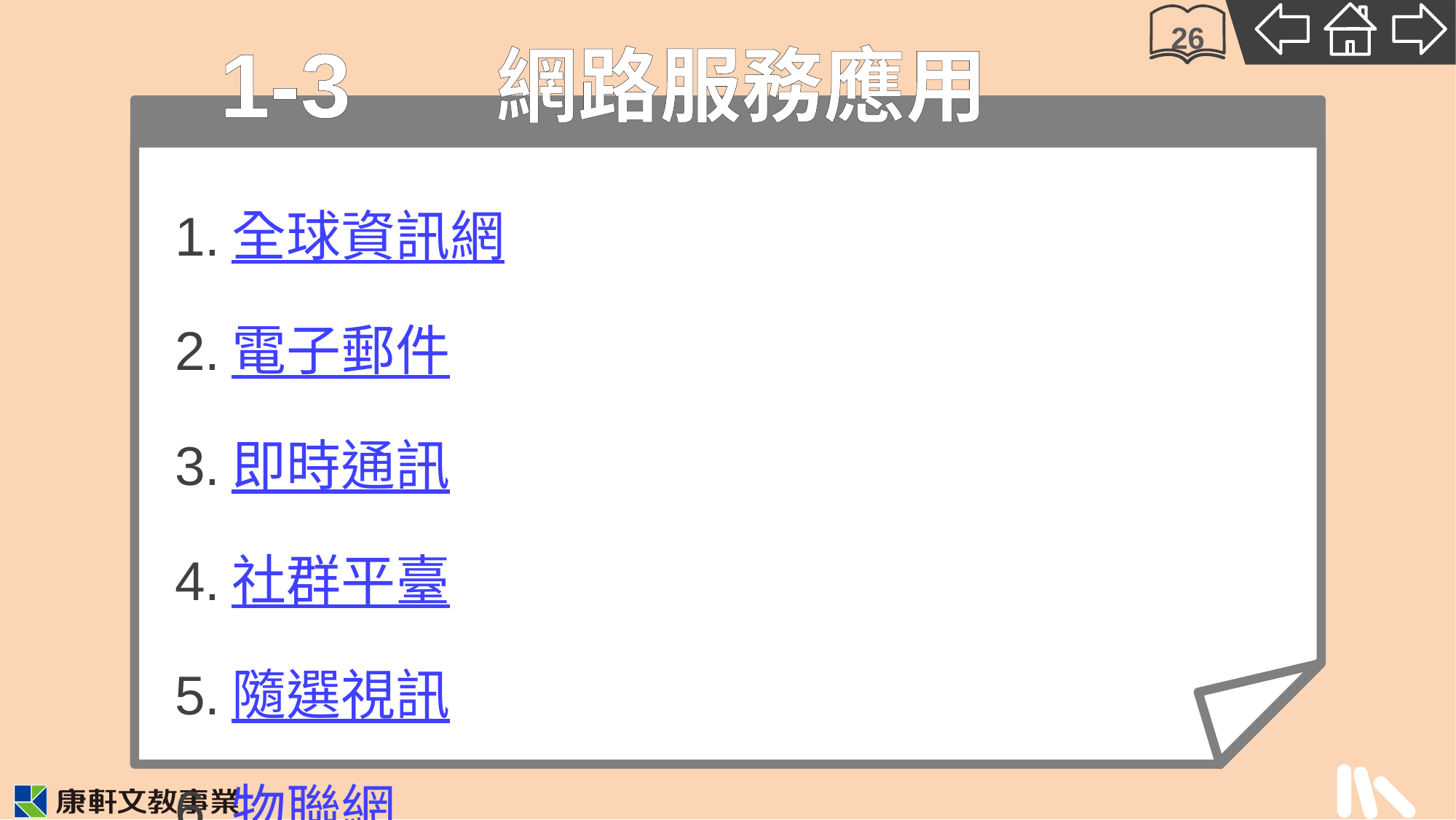

1-3
26
# 網路服務應用
全球資訊網
電子郵件
即時通訊
社群平臺
隨選視訊
物聯網